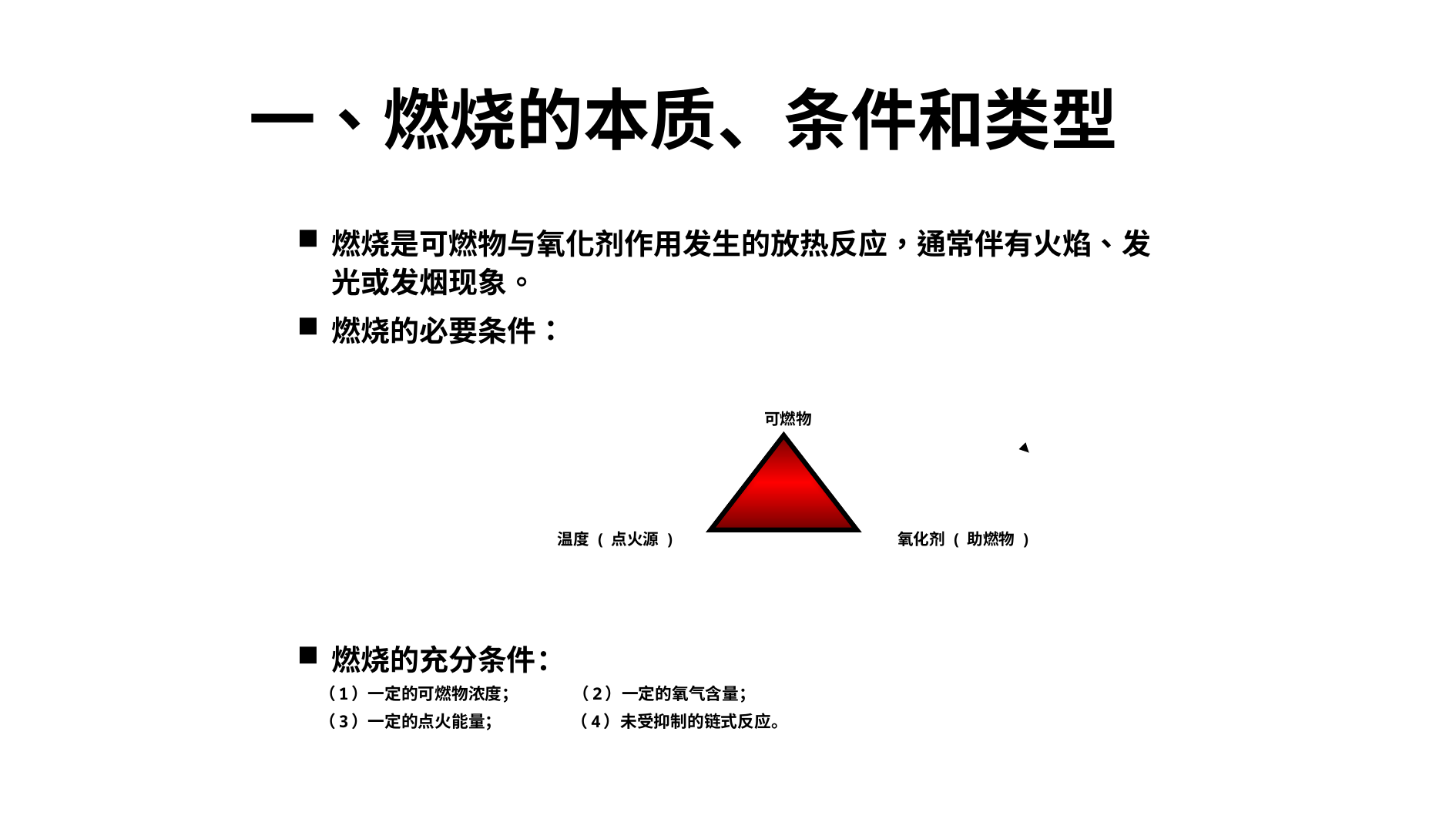

一、燃烧的本质、条件和类型
燃烧是可燃物与氧化剂作用发生的放热反应，通常伴有火焰、发光或发烟现象。
燃烧的必要条件：

燃烧的充分条件：
     （1）一定的可燃物浓度；              （2）一定的氧气含量；
     （3）一定的点火能量；                  （4）未受抑制的链式反应。
可燃物

温度(点火源)
氧化剂(助燃物)